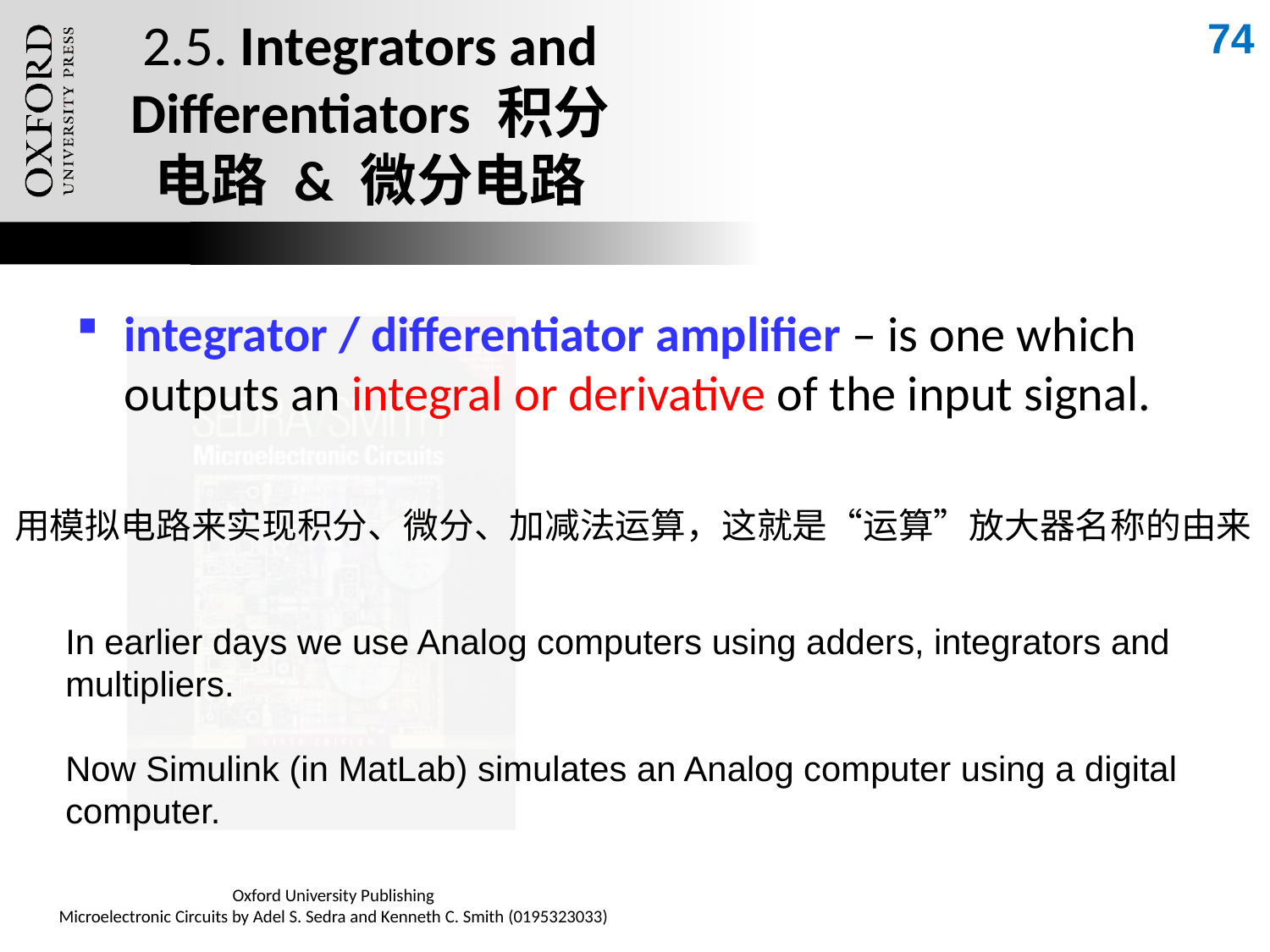

74
# 2.5. Integrators and Differentiators 积分电路 & 微分电路
integrator / differentiator amplifier – is one which outputs an integral or derivative of the input signal.
用模拟电路来实现积分、微分、加减法运算，这就是“运算”放大器名称的由来
In earlier days we use Analog computers using adders, integrators and multipliers.

Now Simulink (in MatLab) simulates an Analog computer using a digital computer.

Oxford University Publishing
Microelectronic Circuits by Adel S. Sedra and Kenneth C. Smith (0195323033)